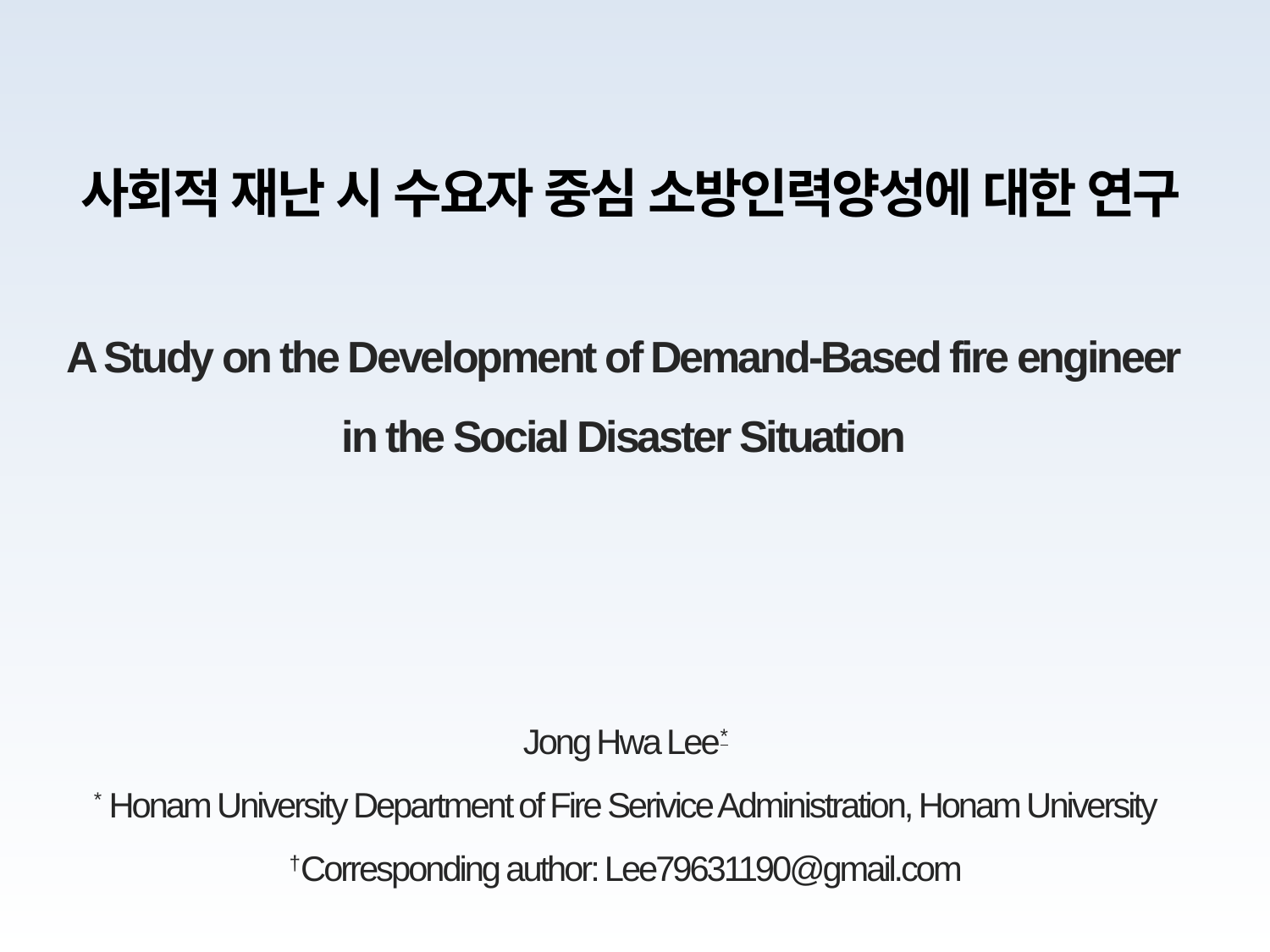

# 사회적 재난 시 수요자 중심 소방인력양성에 대한 연구
A Study on the Development of Demand-Based fire engineer
in the Social Disaster Situation
Jong Hwa Lee*
* Honam University Department of Fire Serivice Administration, Honam University
†Corresponding author: Lee79631190@gmail.com